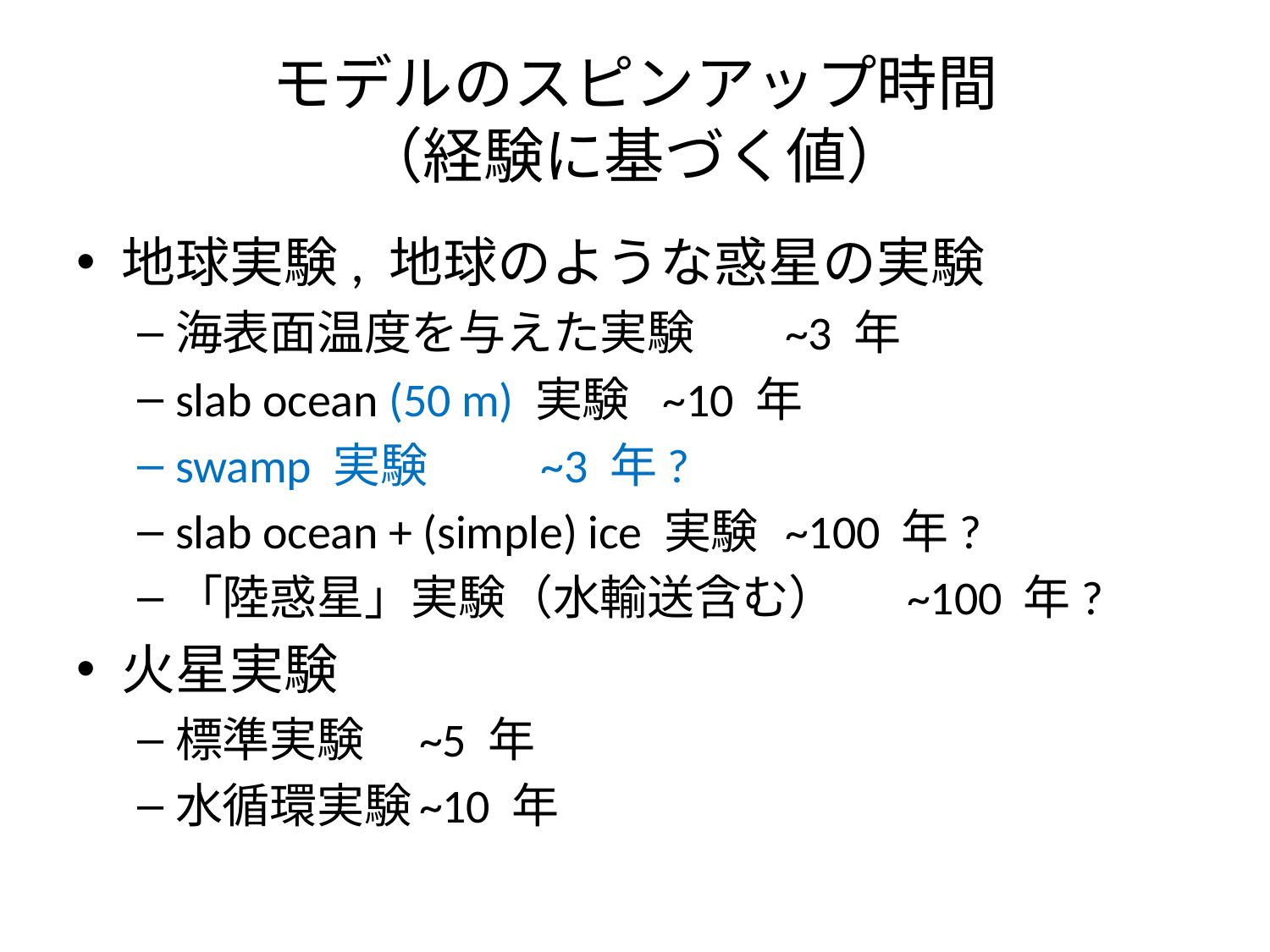

# モデルのスピンアップ時間 （経験に基づく値）
地球実験, 地球のような惑星の実験
海表面温度を与えた実験			~3 年
slab ocean (50 m) 実験			~10 年
swamp 実験					~3 年?
slab ocean + (simple) ice 実験		~100 年?
「陸惑星」実験（水輸送含む）		~100 年?
火星実験
標準実験					~5 年
水循環実験					~10 年